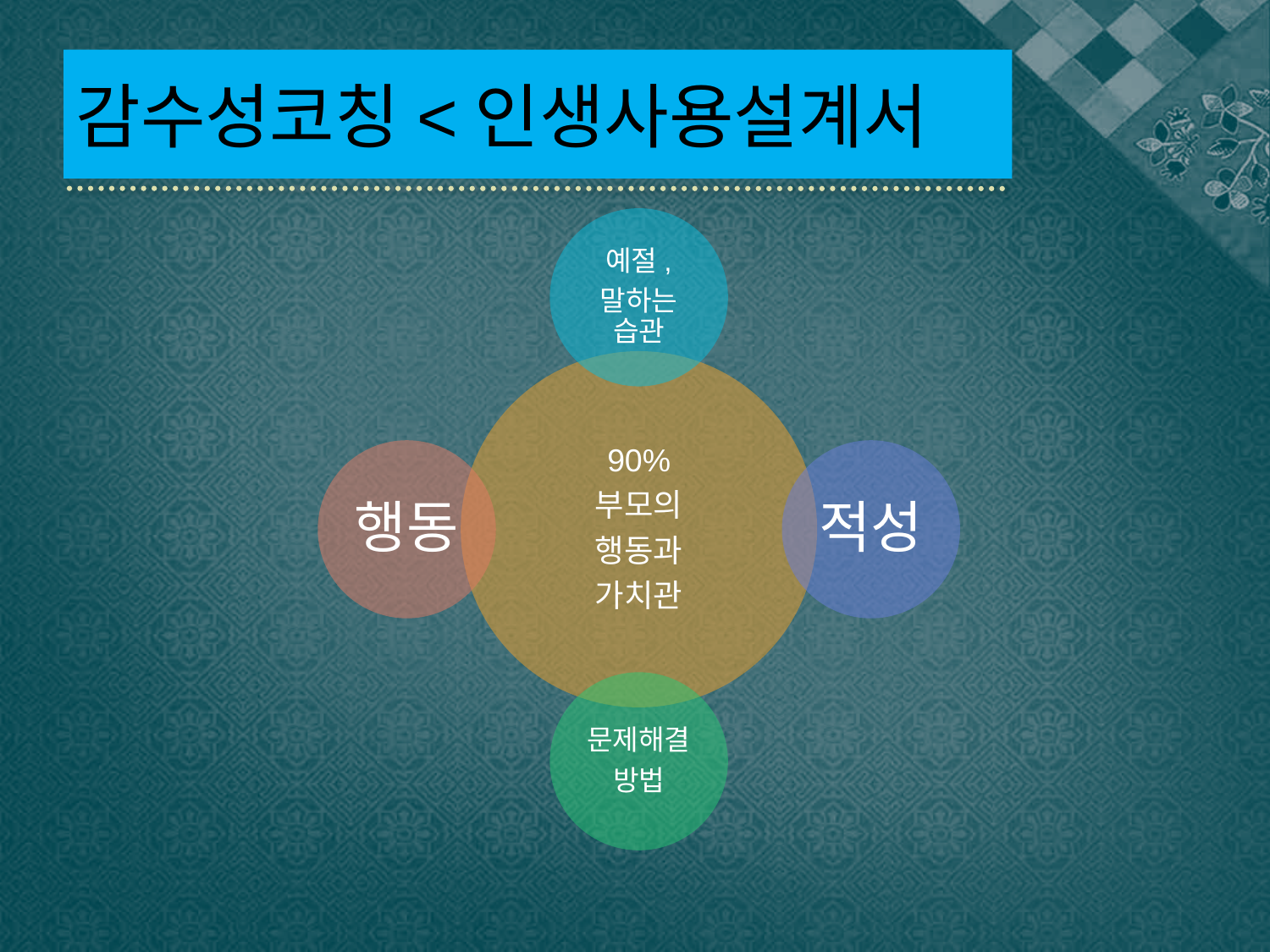

# 감수성코칭<인생사용설계서
90%
부모의
행동과
가치관
예절,
말하는 습관
적성
문제해결
방법
행동